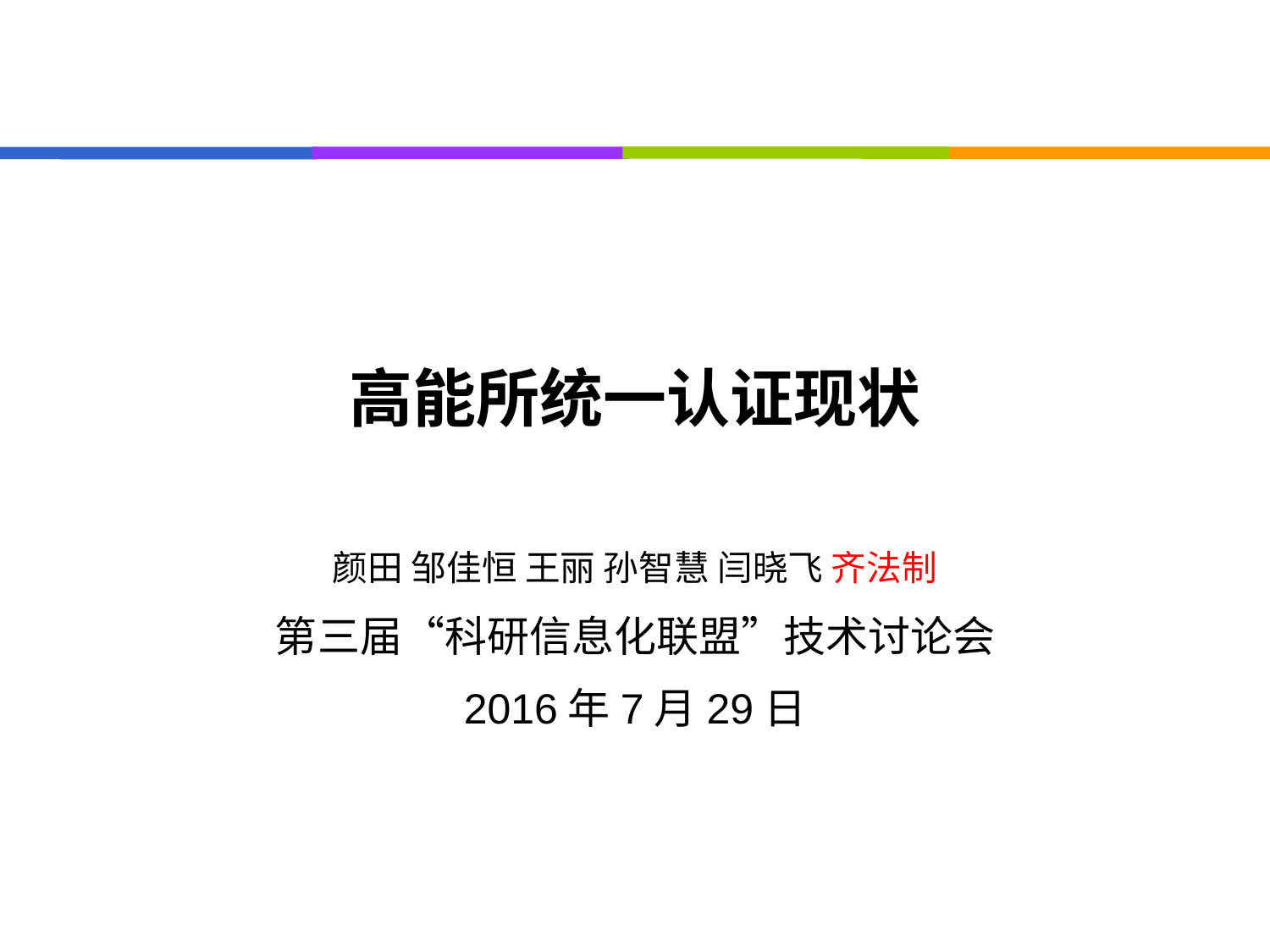

# 高能所统一认证现状
颜田 邹佳恒 王丽 孙智慧 闫晓飞 齐法制
第三届“科研信息化联盟”技术讨论会
2016年7月29日